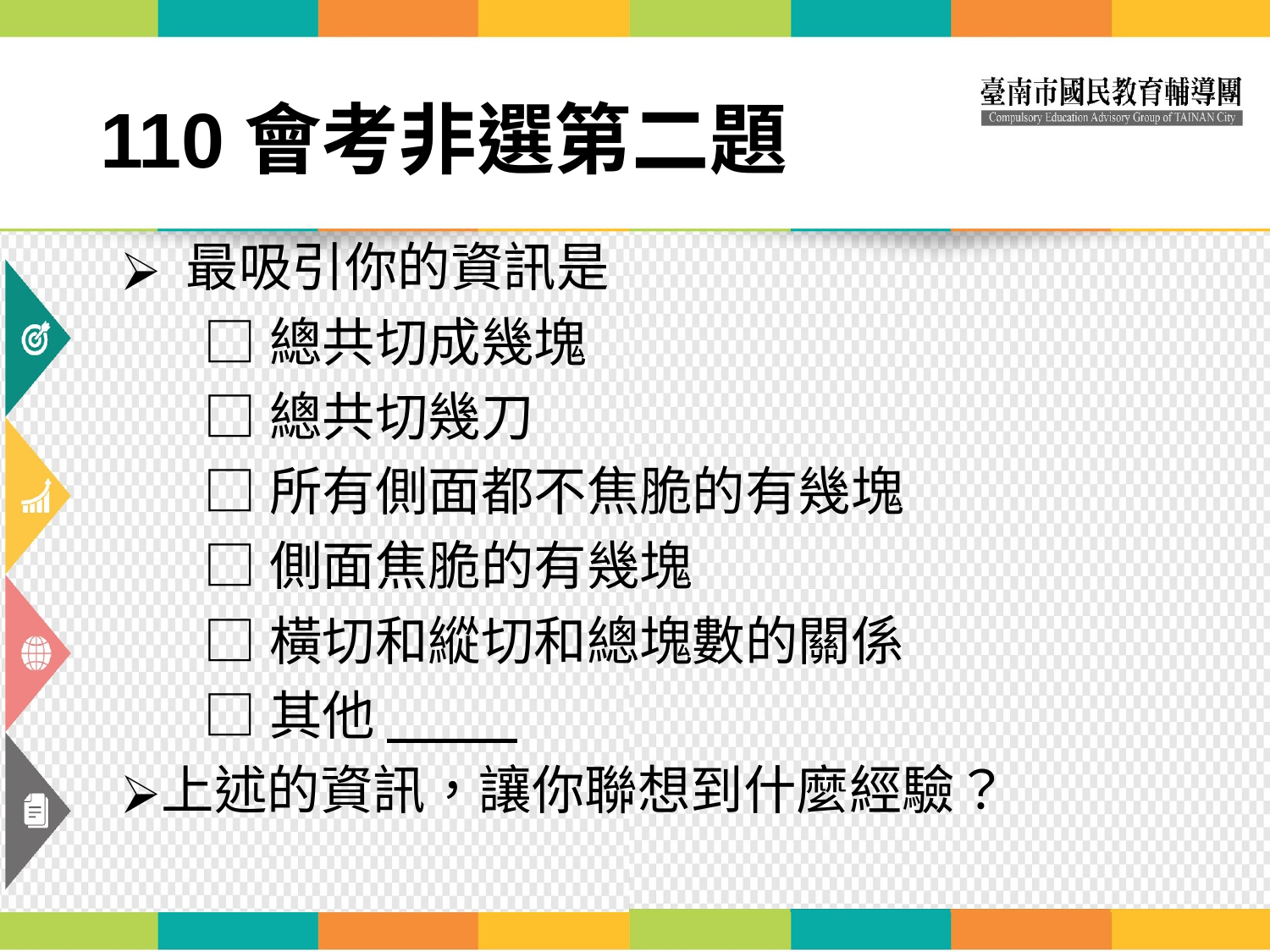

# 110會考非選第二題
 最吸引你的資訊是
       □總共切成幾塊
       □總共切幾刀
       □所有側面都不焦脆的有幾塊
       □側面焦脆的有幾塊
       □橫切和縱切和總塊數的關係
       □其他
上述的資訊，讓你聯想到什麼經驗？